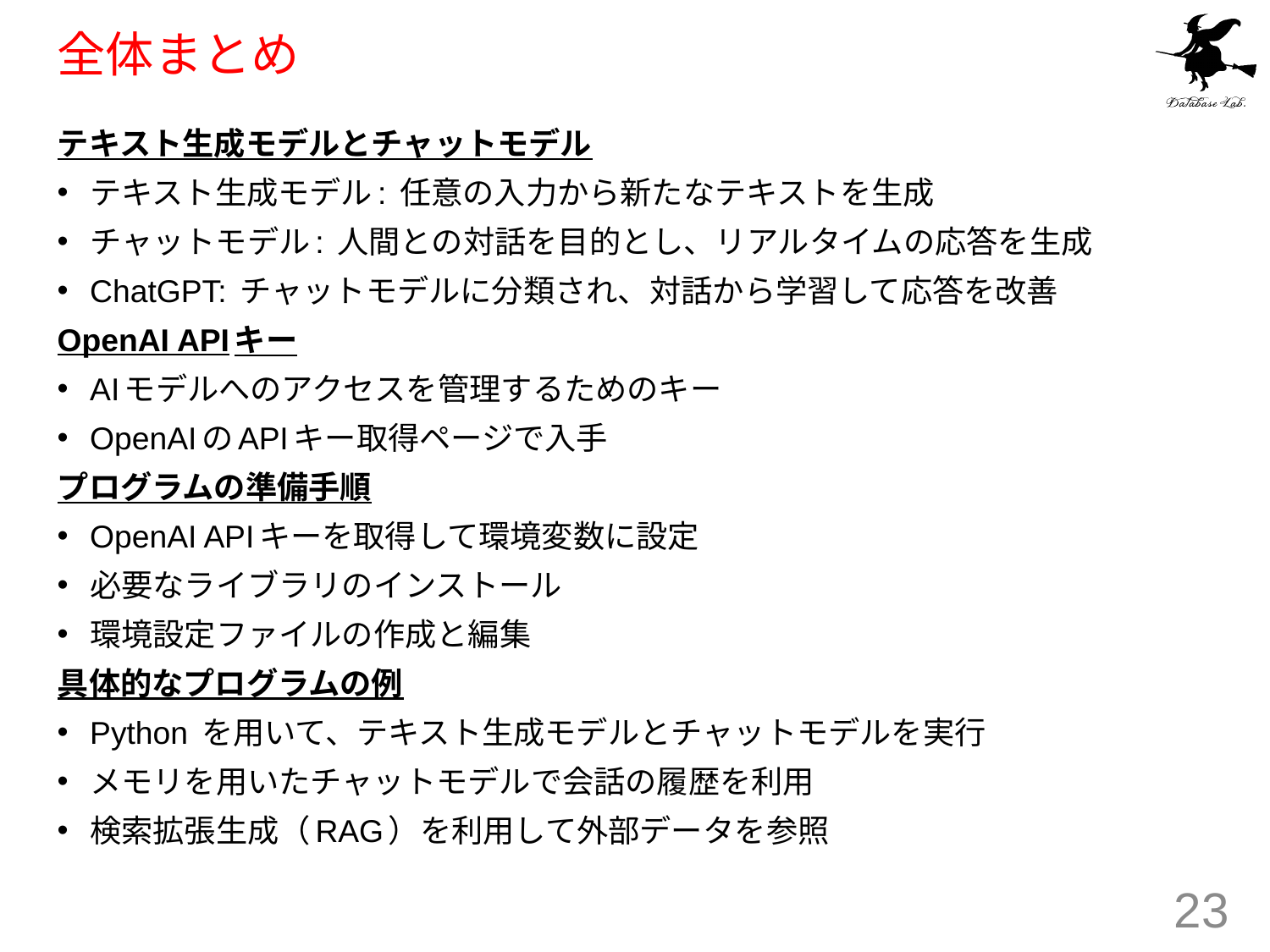

# 全体まとめ
テキスト生成モデルとチャットモデル
テキスト生成モデル: 任意の入力から新たなテキストを生成
チャットモデル: 人間との対話を目的とし、リアルタイムの応答を生成
ChatGPT: チャットモデルに分類され、対話から学習して応答を改善
OpenAI APIキー
AIモデルへのアクセスを管理するためのキー
OpenAIのAPIキー取得ページで入手
プログラムの準備手順
OpenAI APIキーを取得して環境変数に設定
必要なライブラリのインストール
環境設定ファイルの作成と編集
具体的なプログラムの例
Python を用いて、テキスト生成モデルとチャットモデルを実行
メモリを用いたチャットモデルで会話の履歴を利用
検索拡張生成（RAG）を利用して外部データを参照
23